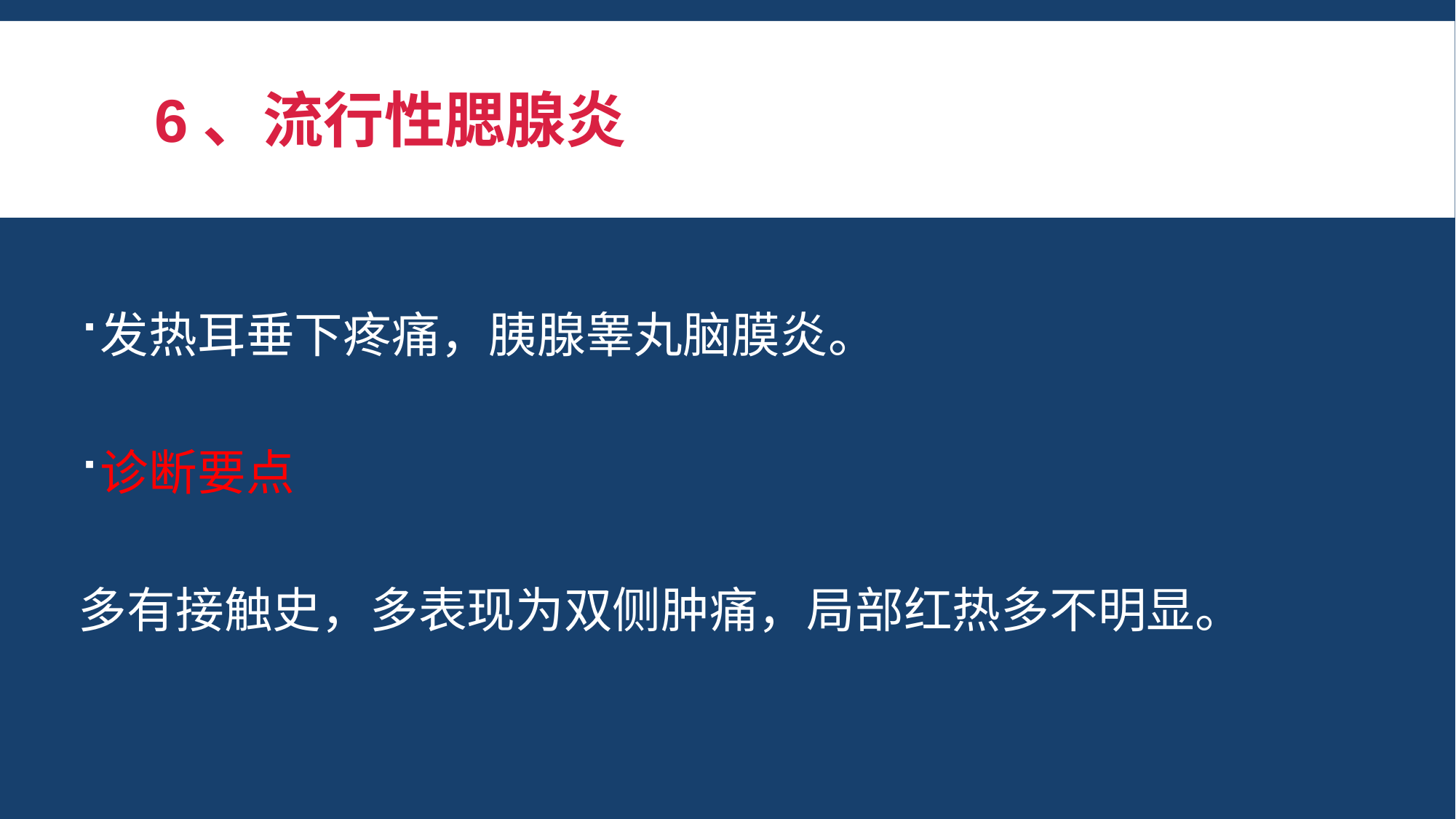

# 6、流行性腮腺炎
发热耳垂下疼痛，胰腺睾丸脑膜炎。
诊断要点
多有接触史，多表现为双侧肿痛，局部红热多不明显。